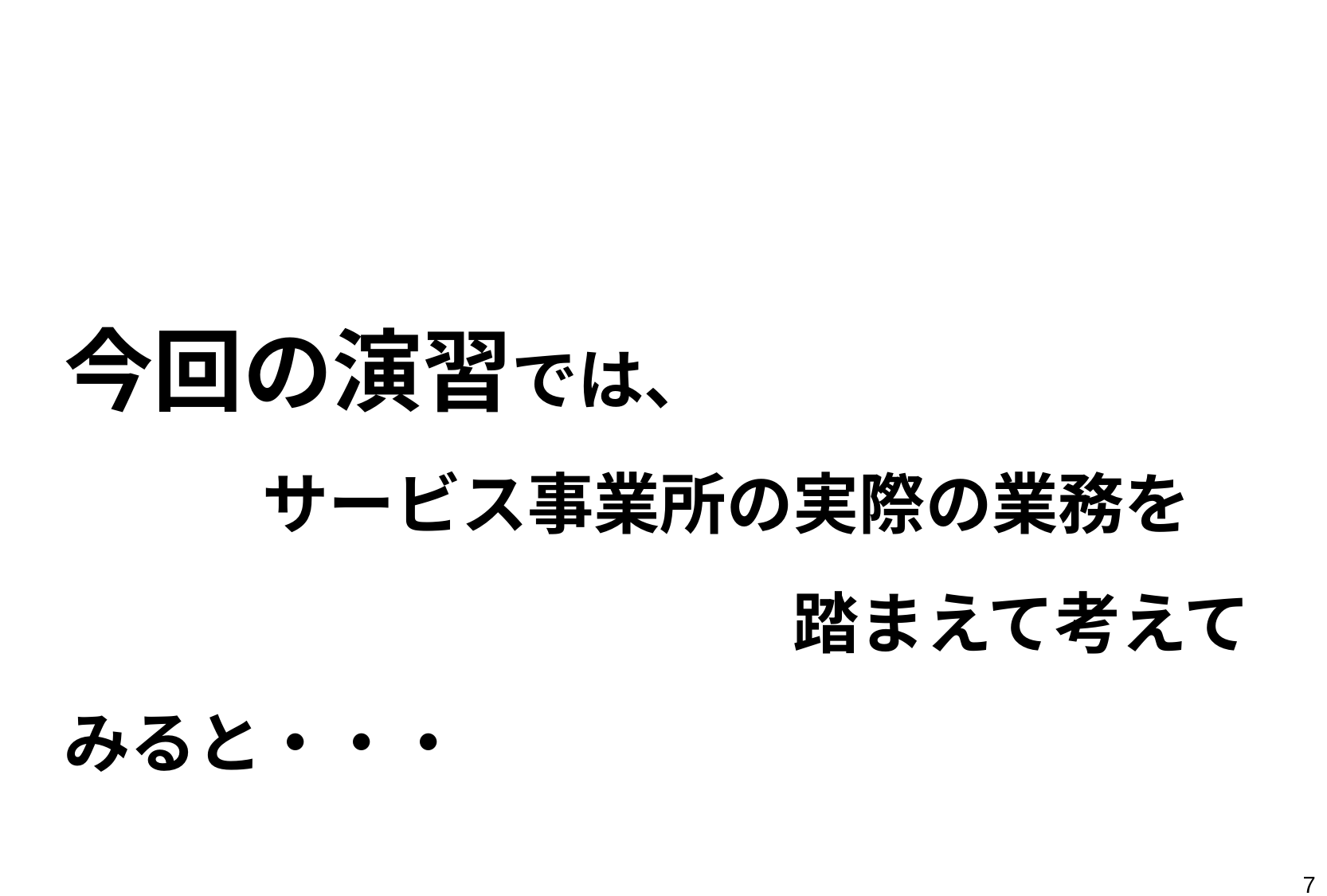

# 今回の演習では、 　　　サービス事業所の実際の業務を 　　　　　　　　　　　踏まえて考えてみると・・・
7